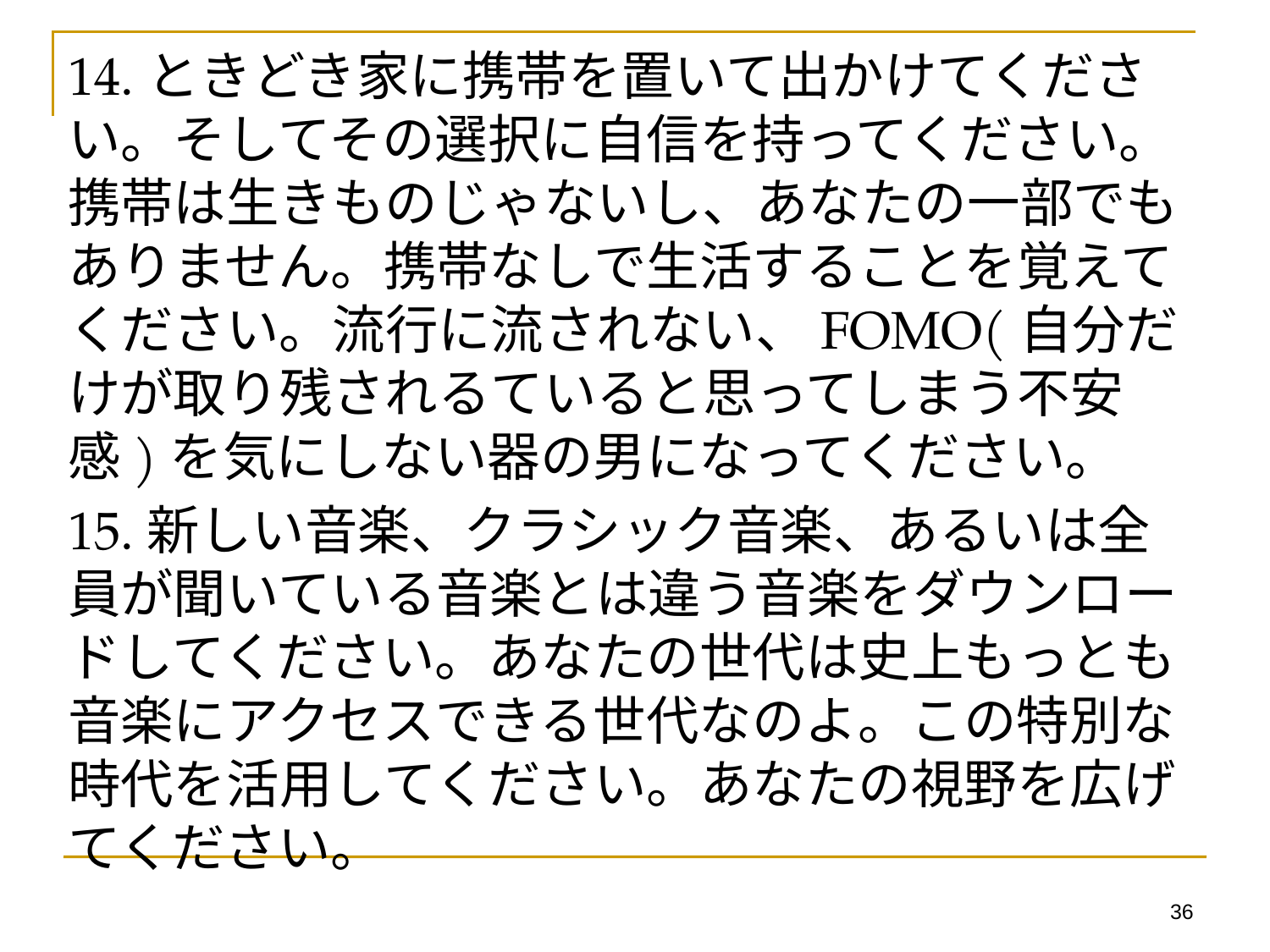

14.ときどき家に携帯を置いて出かけてください。そしてその選択に自信を持ってください。携帯は生きものじゃないし、あなたの一部でもありません。携帯なしで生活することを覚えてください。流行に流されない、FOMO(自分だけが取り残されるていると思ってしまう不安感)を気にしない器の男になってください。
15.新しい音楽、クラシック音楽、あるいは全員が聞いている音楽とは違う音楽をダウンロードしてください。あなたの世代は史上もっとも音楽にアクセスできる世代なのよ。この特別な時代を活用してください。あなたの視野を広げてください。
36